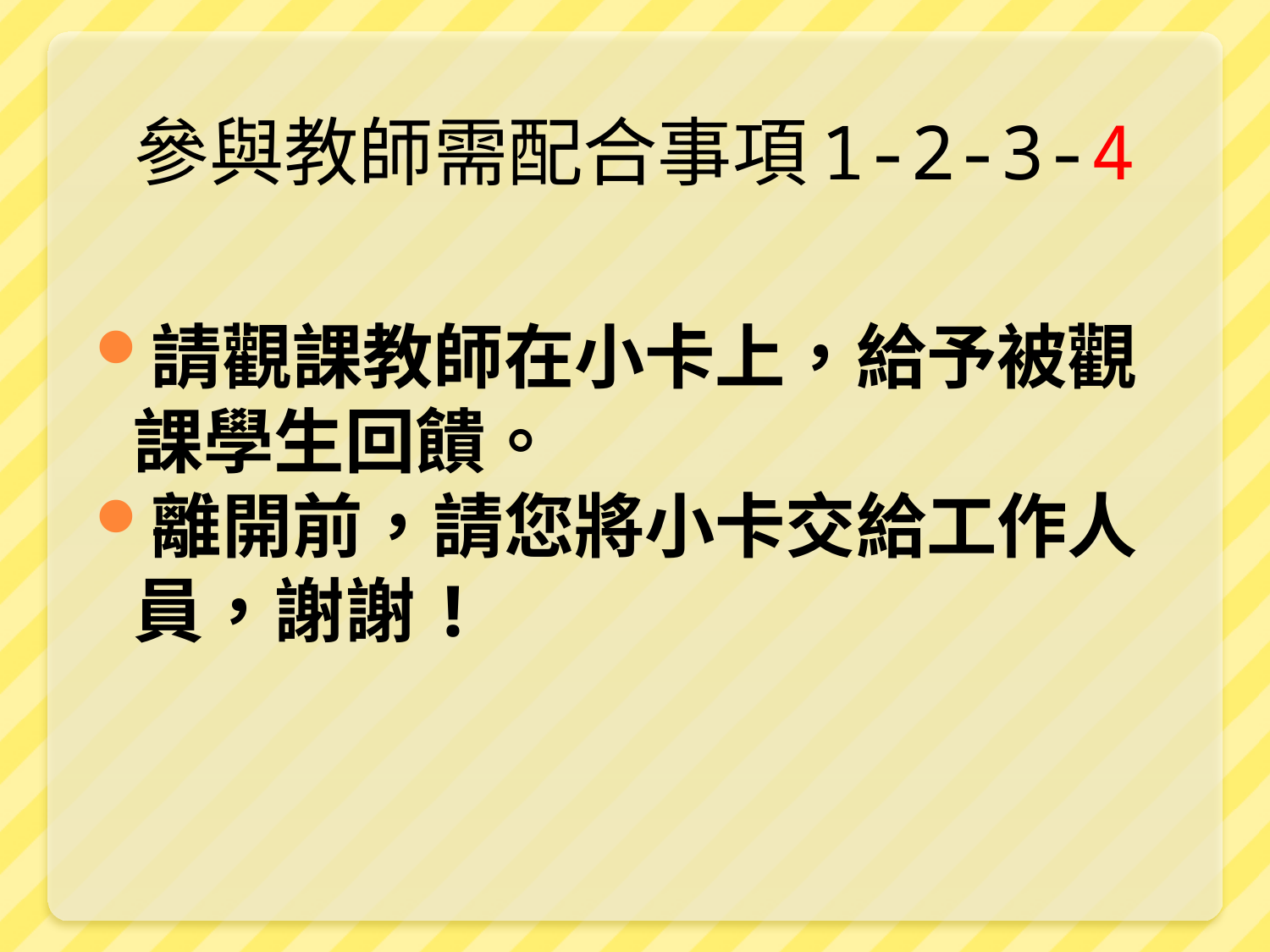

# 參與教師需配合事項1-2-3-4
請觀課教師在小卡上，給予被觀課學生回饋。
離開前，請您將小卡交給工作人員，謝謝!